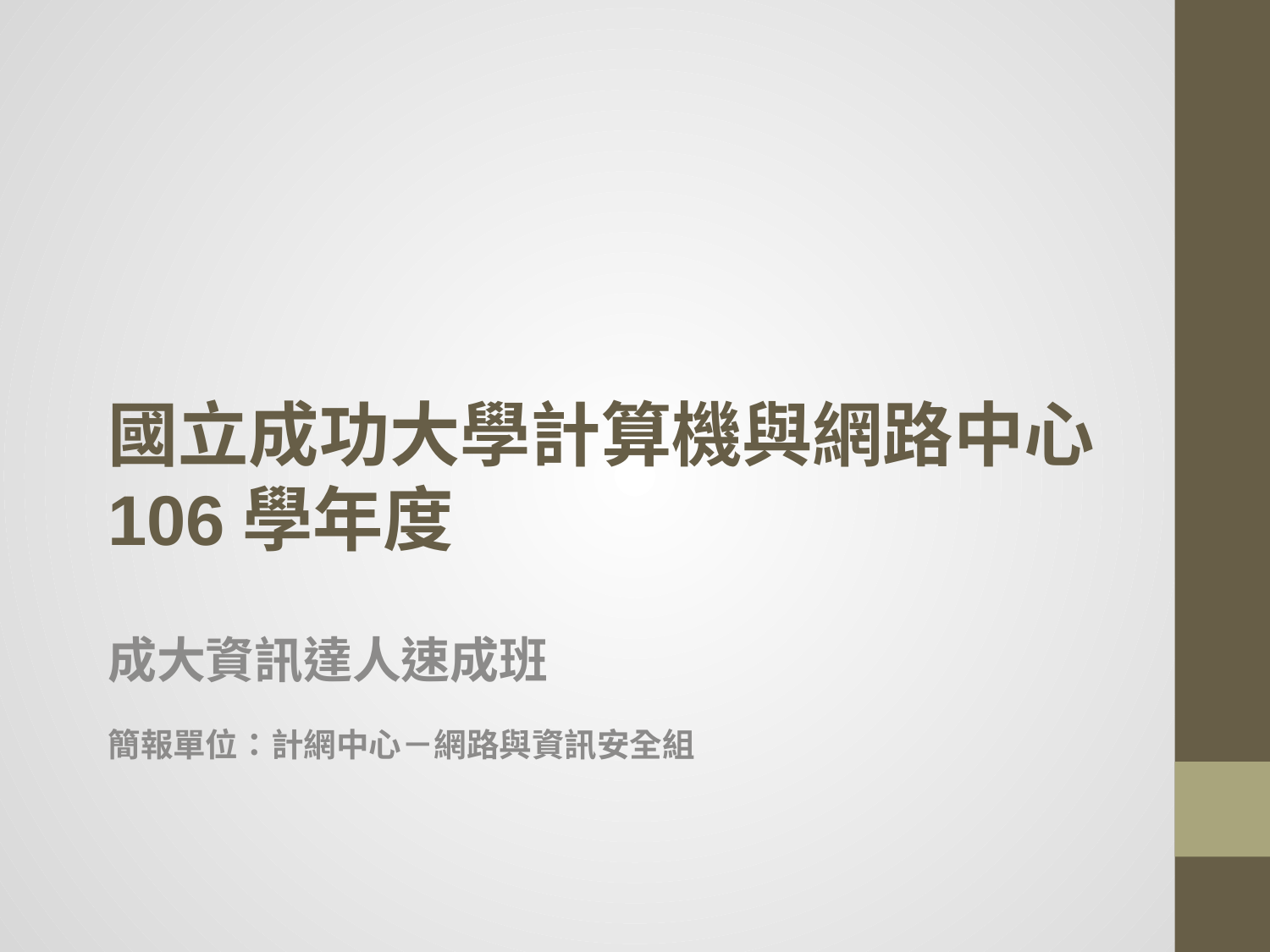

# 國立成功大學計算機與網路中心106學年度
成大資訊達人速成班

簡報單位：計網中心－網路與資訊安全組